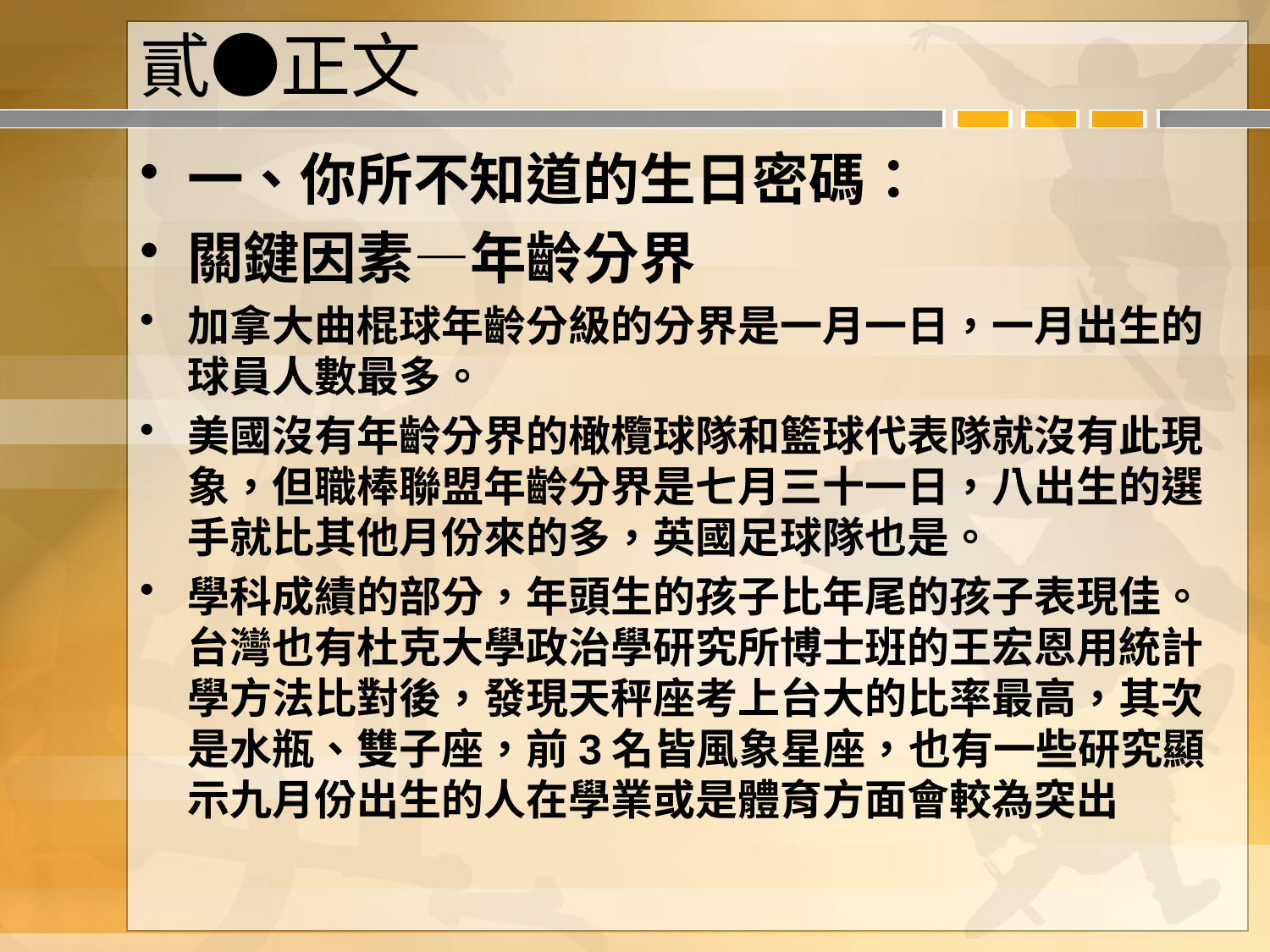

# 貳●正文
一、你所不知道的生日密碼：
關鍵因素―年齡分界
加拿大曲棍球年齡分級的分界是一月一日，一月出生的球員人數最多。
美國沒有年齡分界的橄欖球隊和籃球代表隊就沒有此現象，但職棒聯盟年齡分界是七月三十一日，八出生的選手就比其他月份來的多，英國足球隊也是。
學科成績的部分，年頭生的孩子比年尾的孩子表現佳。台灣也有杜克大學政治學研究所博士班的王宏恩用統計學方法比對後，發現天秤座考上台大的比率最高，其次是水瓶、雙子座，前3名皆風象星座，也有一些研究顯示九月份出生的人在學業或是體育方面會較為突出